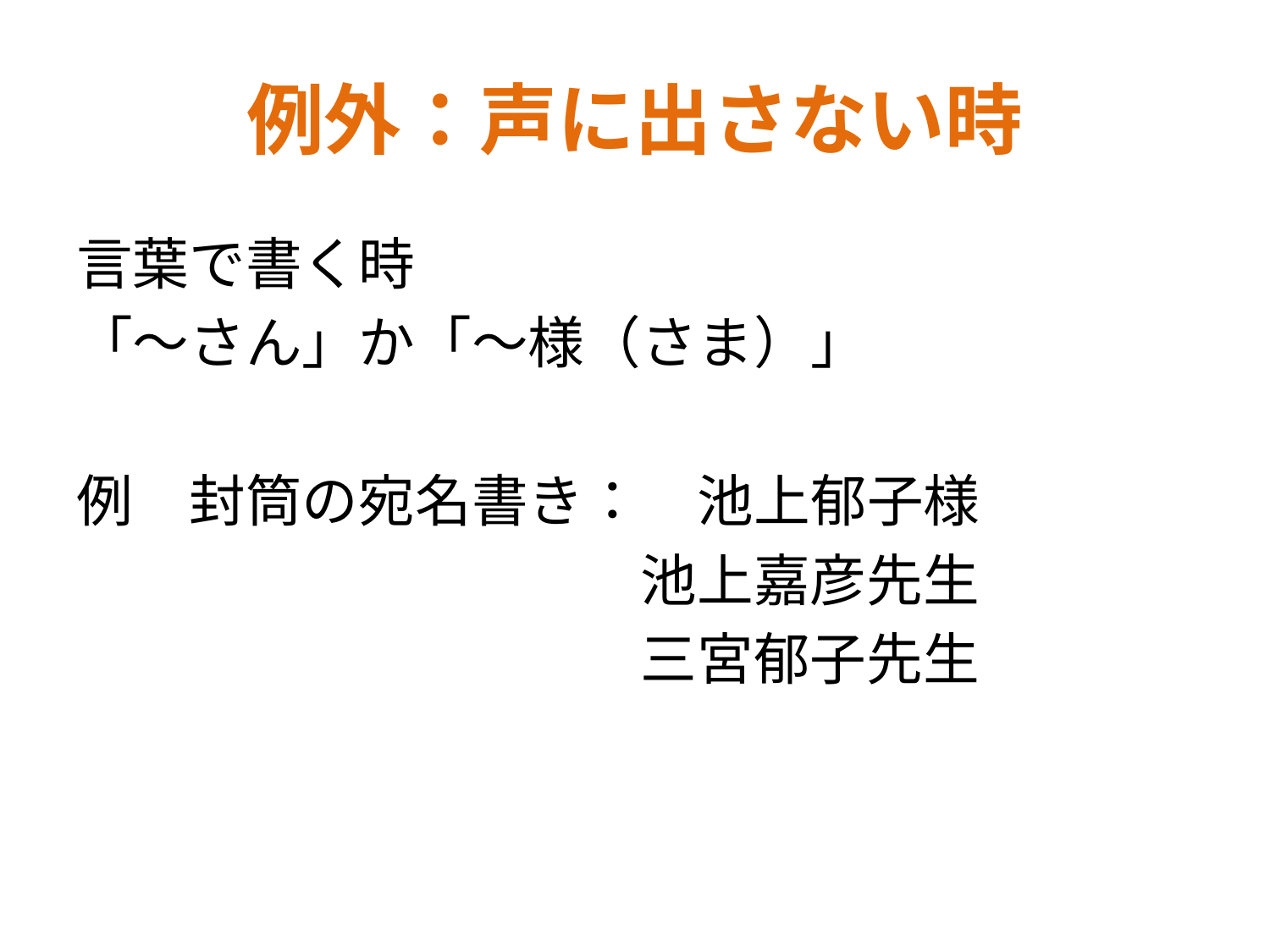

# 例外：声に出さない時
言葉で書く時
「～さん」か「～様（さま）」

例　封筒の宛名書き：　池上郁子様
				　池上嘉彦先生
				　三宮郁子先生